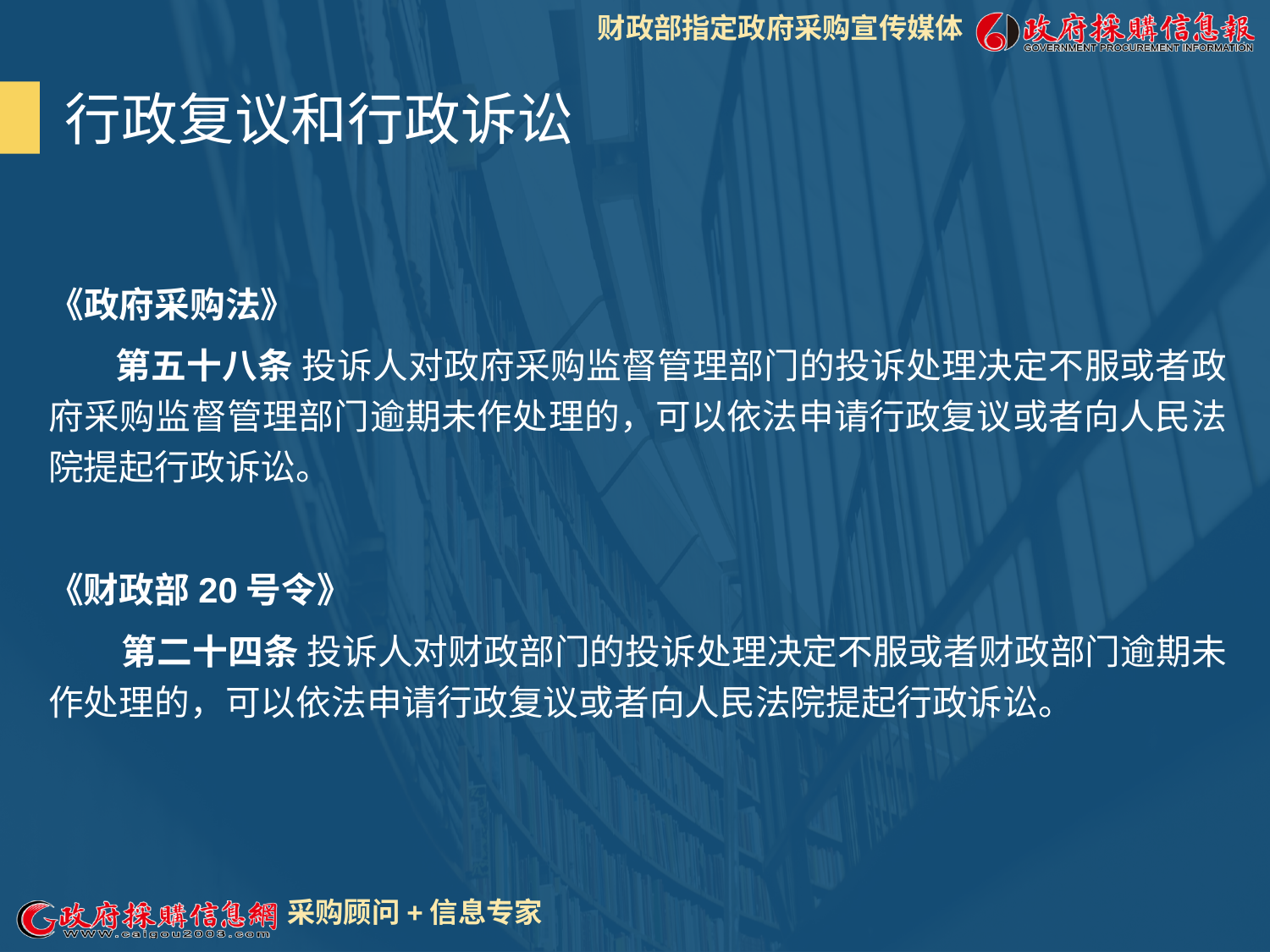

行政复议和行政诉讼

《政府采购法》
       第五十八条 投诉人对政府采购监督管理部门的投诉处理决定不服或者政府采购监督管理部门逾期未作处理的，可以依法申请行政复议或者向人民法院提起行政诉讼。

《财政部20号令》
        第二十四条 投诉人对财政部门的投诉处理决定不服或者财政部门逾期未作处理的，可以依法申请行政复议或者向人民法院提起行政诉讼。